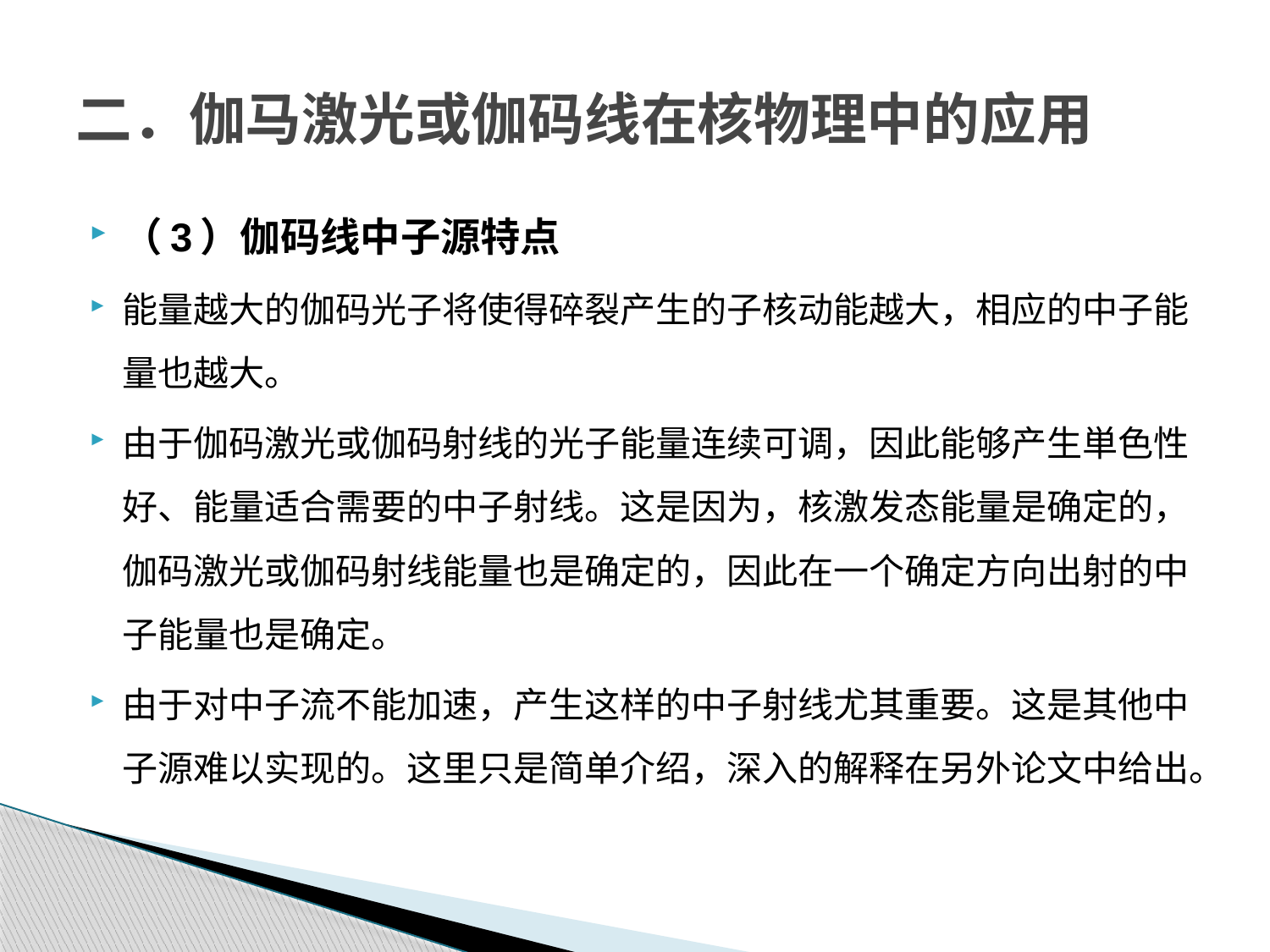

# 二．伽马激光或伽码线在核物理中的应用
（3）伽码线中子源特点
能量越大的伽码光子将使得碎裂产生的子核动能越大，相应的中子能量也越大。
由于伽码激光或伽码射线的光子能量连续可调，因此能够产生単色性好、能量适合需要的中子射线。这是因为，核激发态能量是确定的，伽码激光或伽码射线能量也是确定的，因此在一个确定方向出射的中子能量也是确定。
由于对中子流不能加速，产生这样的中子射线尤其重要。这是其他中子源难以实现的。这里只是简单介绍，深入的解释在另外论文中给出。